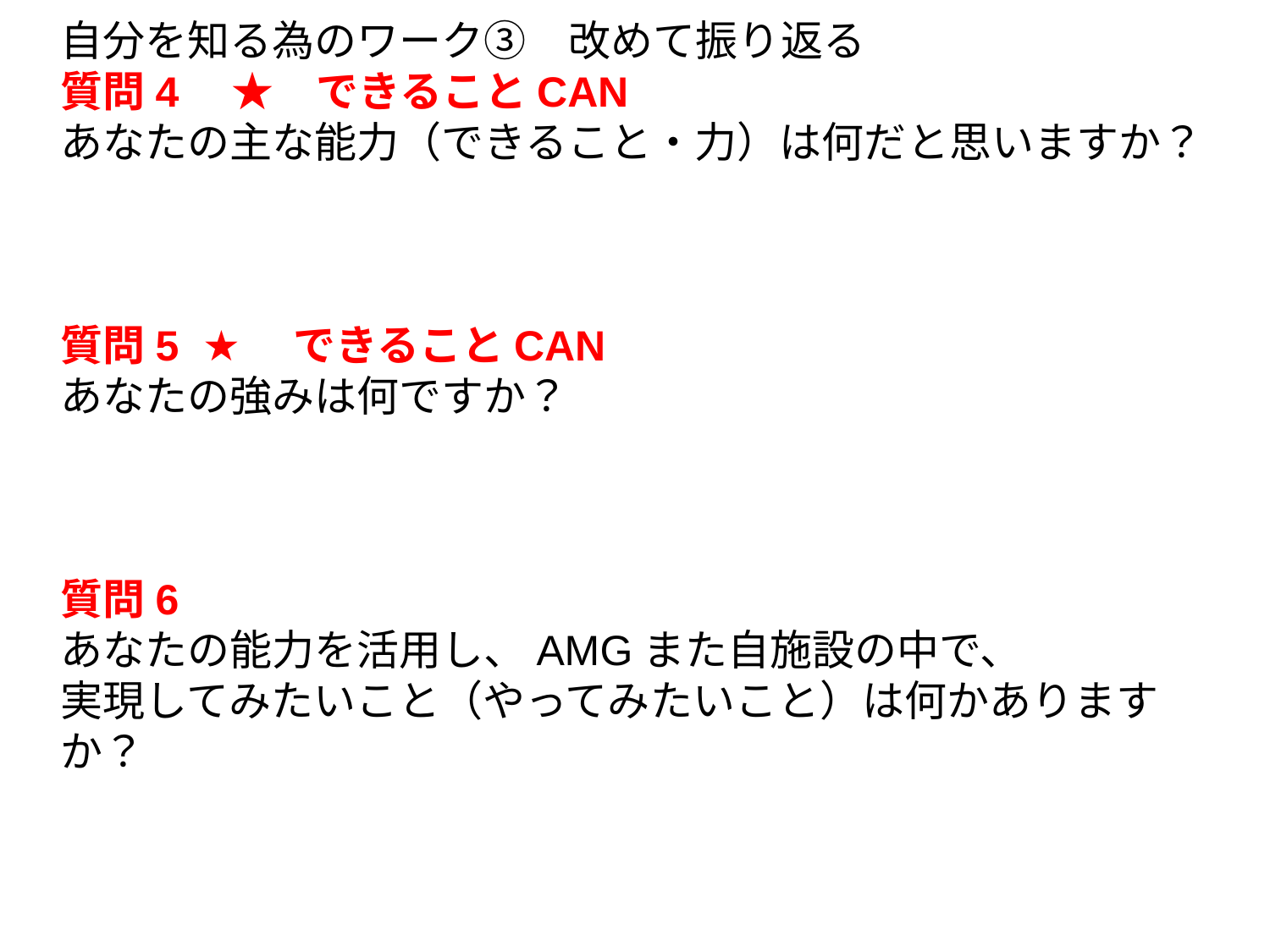

自分を知る為のワーク③　改めて振り返る
質問4　★　できることCAN
あなたの主な能力（できること・力）は何だと思いますか？

質問5  ★　できることCAN
あなたの強みは何ですか？

質問6
あなたの能力を活用し、AMGまた自施設の中で、
実現してみたいこと（やってみたいこと）は何かありますか？